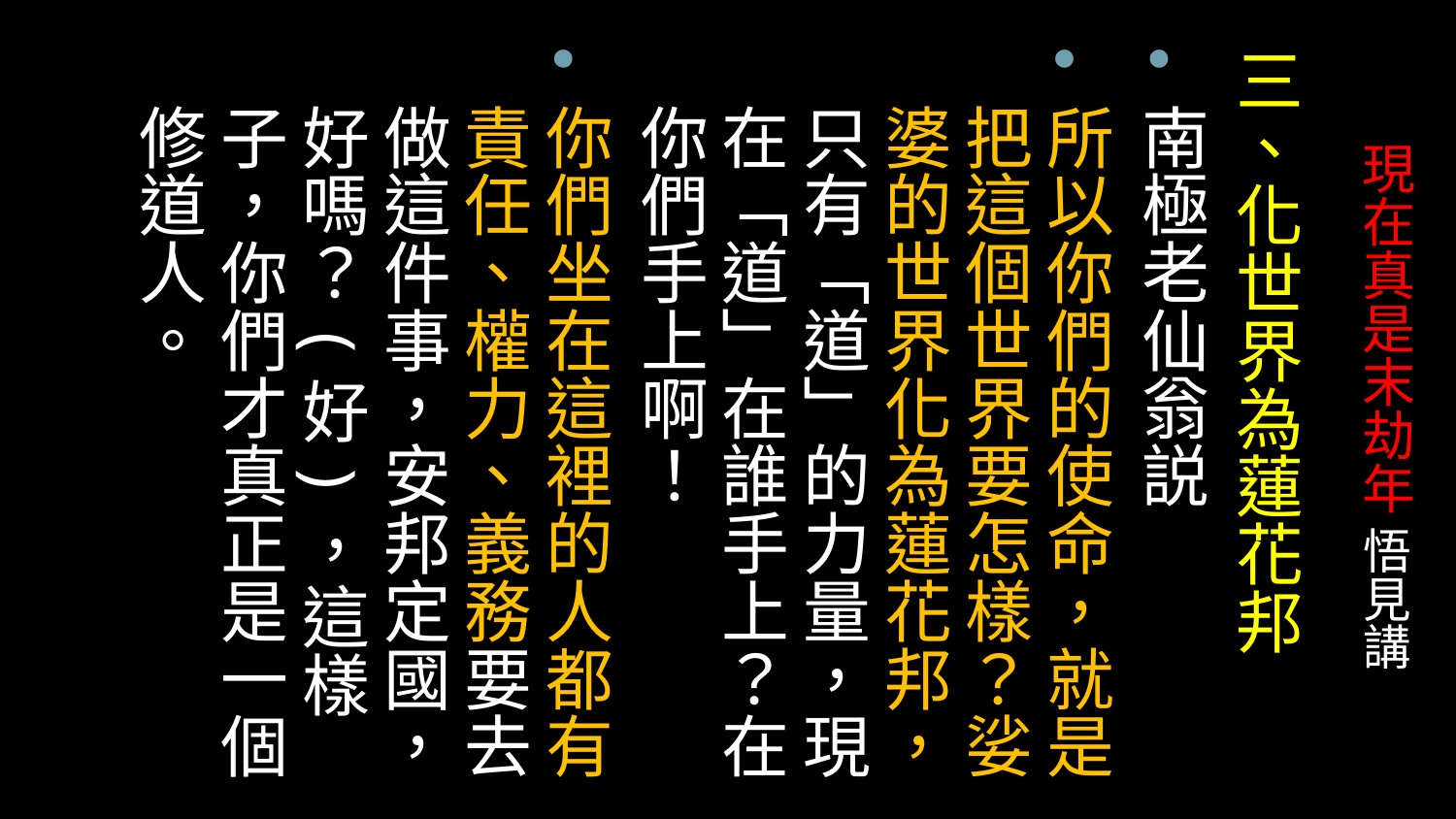

# 現在真是末劫年 悟見講
三、化世界為蓮花邦
南極老仙翁説
所以你們的使命，就是把這個世界要怎樣？娑婆的世界化為蓮花邦，只有「道」的力量，現在「道」在誰手上？在你們手上啊！
你們坐在這裡的人都有責任、權力、義務要去做這件事，安邦定國，好嗎？(好)，這樣子，你們才真正是一個修道人。